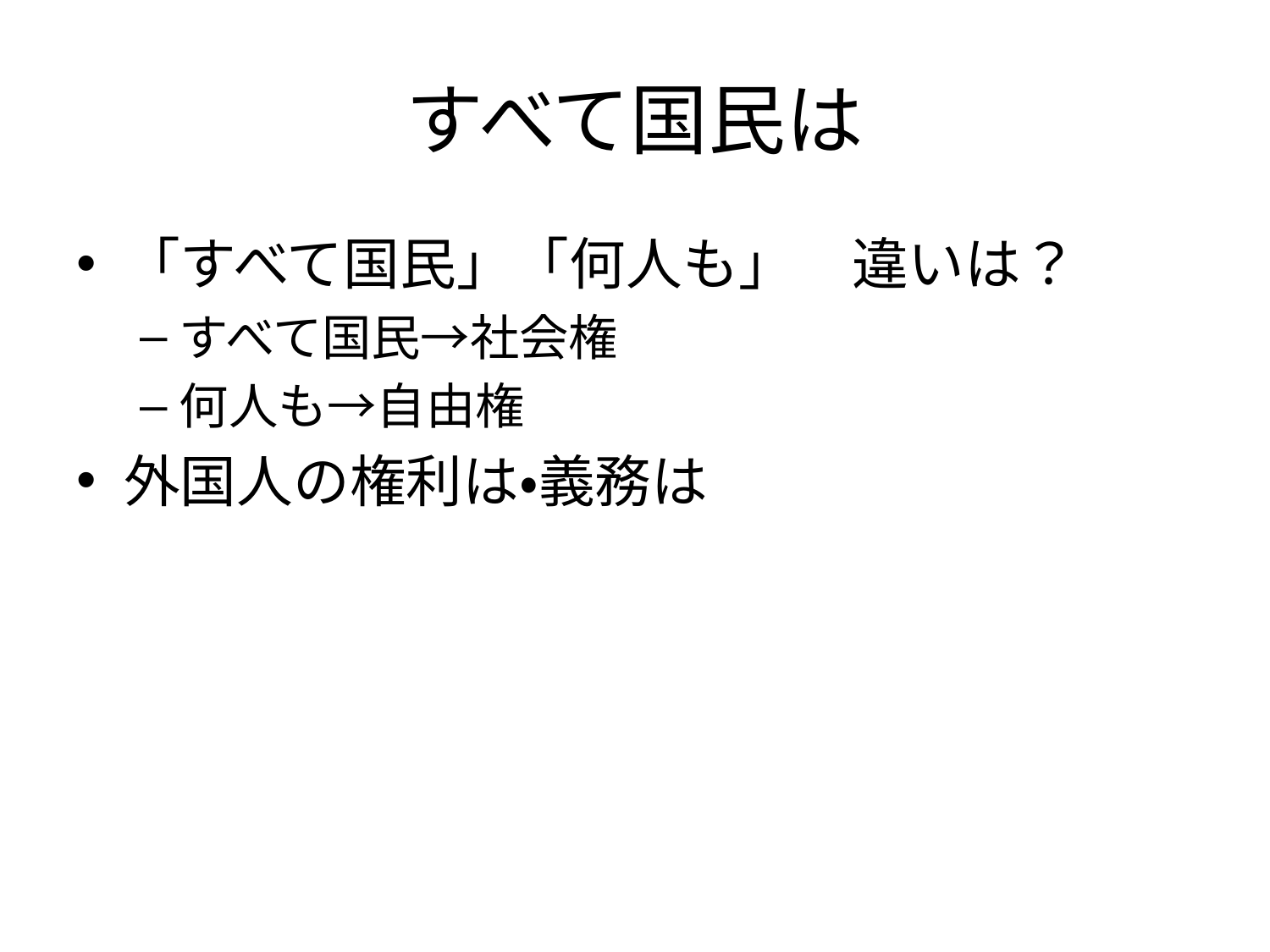

# すべて国民は
「すべて国民」「何人も」　違いは？
すべて国民→社会権
何人も→自由権
外国人の権利は・義務は